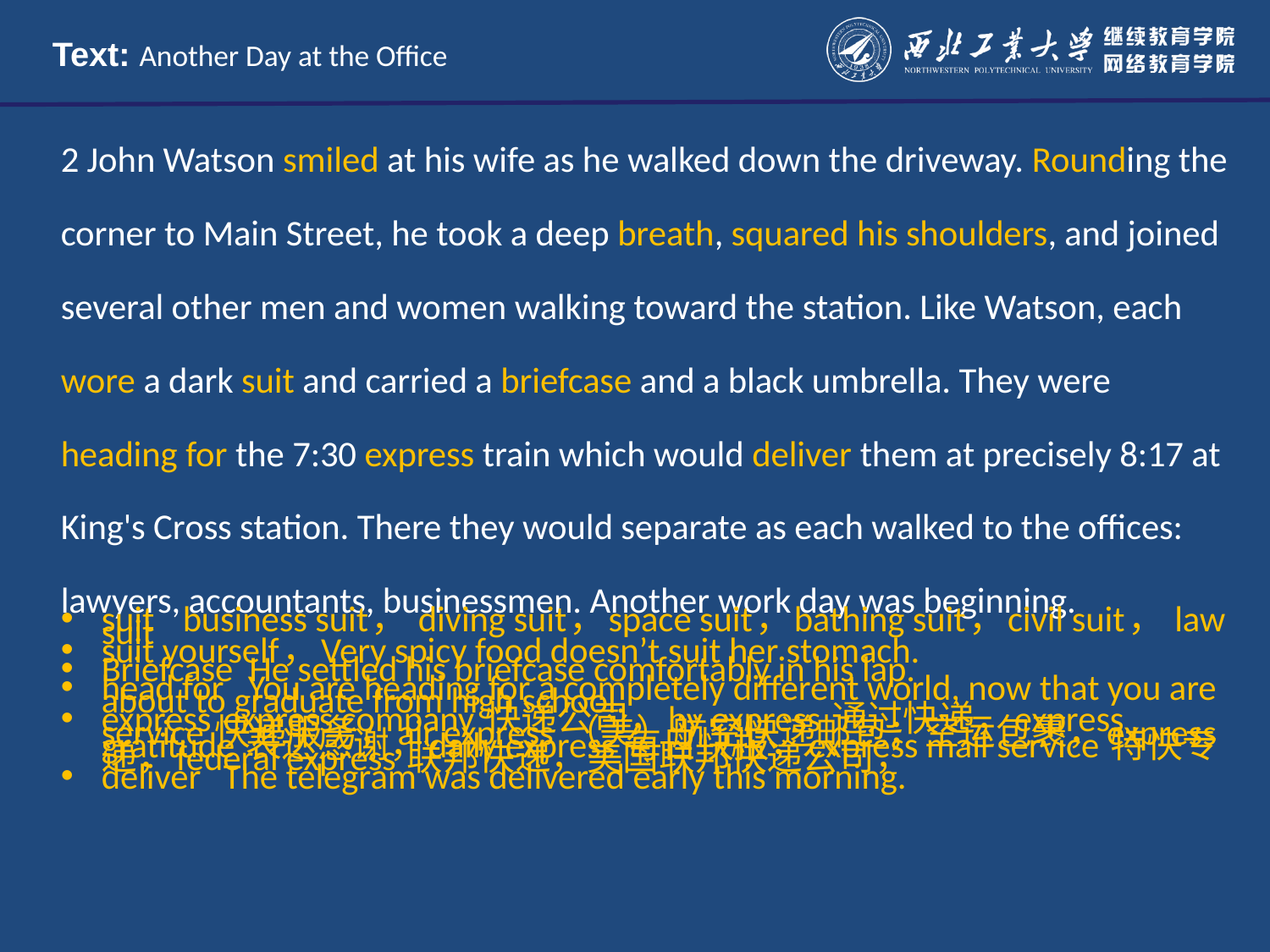

# Text: Another Day at the Office
2 John Watson smiled at his wife as he walked down the driveway. Rounding the corner to Main Street, he took a deep breath, squared his shoulders, and joined several other men and women walking toward the station. Like Watson, each wore a dark suit and carried a briefcase and a black umbrella. They were heading for the 7:30 express train which would deliver them at precisely 8:17 at King's Cross station. There they would separate as each walked to the offices: lawyers, accountants, businessmen. Another work day was beginning.
suit	business suit， diving suit，space suit，bathing suit，civil suit， law suit
	suit yourself，Very spicy food doesn’t suit her stomach.
Briefcase  He settled his briefcase comfortably in his lap.
head for   You are heading for a completely different world, now that you are about to graduate from high school.
express	express company 快递公司，by express 通过快递，express service 快递服务，air express （美）航空快递邮包；空运包裹，express gratitude 表达感谢，daily express 每日快报，express mail service 特快专递，federal express 联邦快递，美国联邦快递公司，
deliver	The telegram was delivered early this morning.